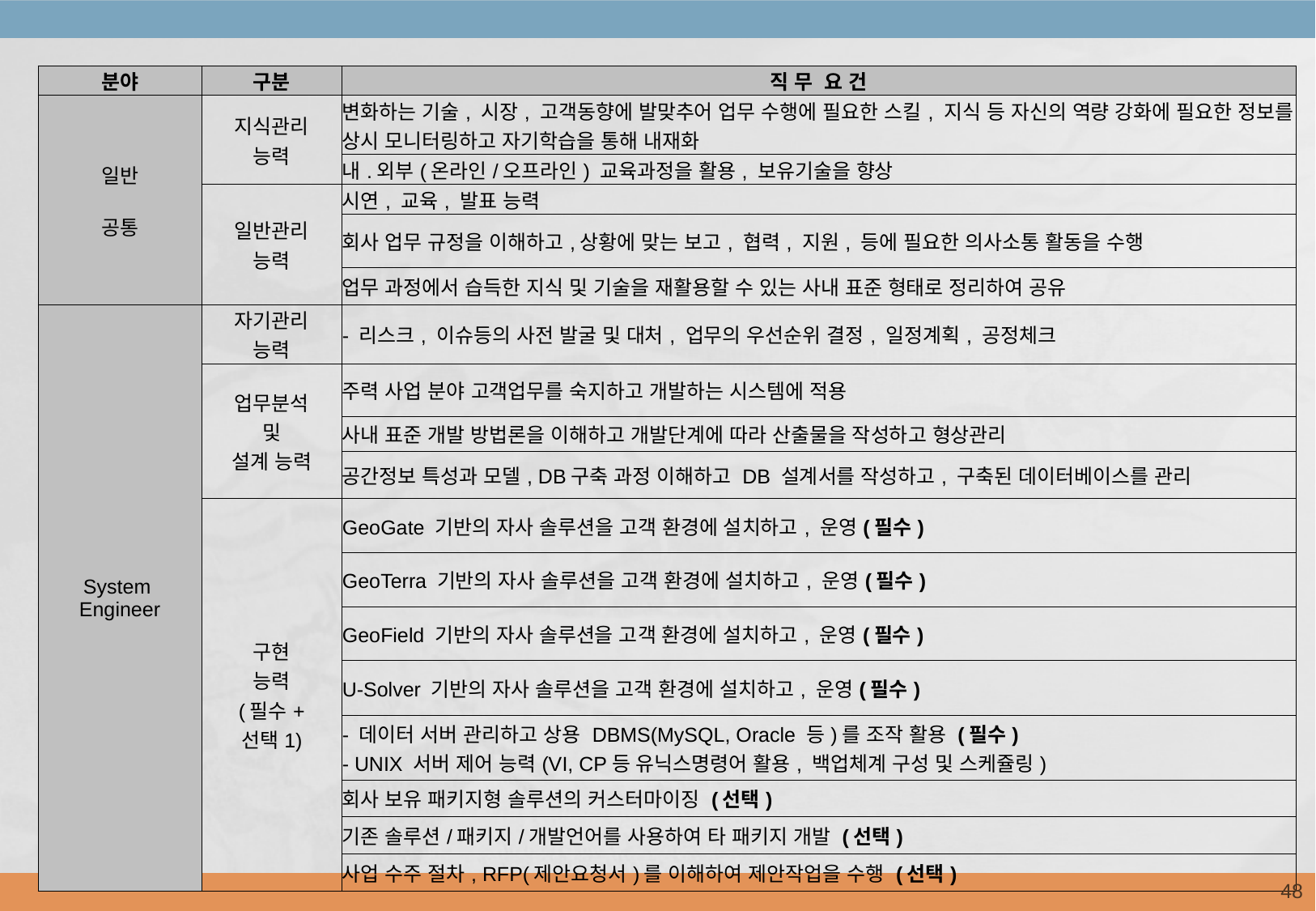

| 분야 | 구분 | 직 무 요 건 |
| --- | --- | --- |
| 일반 공통 | 지식관리 능력 | 변화하는 기술, 시장, 고객동향에 발맞추어 업무 수행에 필요한 스킬, 지식 등 자신의 역량 강화에 필요한 정보를 상시 모니터링하고 자기학습을 통해 내재화 |
|  |  | 내.외부(온라인/오프라인) 교육과정을 활용, 보유기술을 향상 |
|  | 일반관리 능력 | 시연, 교육, 발표 능력 |
|  |  | 회사 업무 규정을 이해하고,상황에 맞는 보고, 협력, 지원, 등에 필요한 의사소통 활동을 수행 |
|  |  | 업무 과정에서 습득한 지식 및 기술을 재활용할 수 있는 사내 표준 형태로 정리하여 공유 |
| System Engineer | 자기관리 능력 | - 리스크, 이슈등의 사전 발굴 및 대처, 업무의 우선순위 결정, 일정계획, 공정체크 |
|  | 업무분석 및 설계 능력 | 주력 사업 분야 고객업무를 숙지하고 개발하는 시스템에 적용 |
|  |  | 사내 표준 개발 방법론을 이해하고 개발단계에 따라 산출물을 작성하고 형상관리 |
|  |  | 공간정보 특성과 모델, DB구축 과정 이해하고 DB 설계서를 작성하고, 구축된 데이터베이스를 관리 |
|  | 구현 능력 (필수+ 선택1) | GeoGate 기반의 자사 솔루션을 고객 환경에 설치하고, 운영(필수) |
|  |  | GeoTerra 기반의 자사 솔루션을 고객 환경에 설치하고, 운영(필수) |
|  |  | GeoField 기반의 자사 솔루션을 고객 환경에 설치하고, 운영(필수) |
|  |  | U-Solver 기반의 자사 솔루션을 고객 환경에 설치하고, 운영(필수) |
|  |  | - 데이터 서버 관리하고 상용 DBMS(MySQL, Oracle 등)를 조작 활용 (필수) - UNIX 서버 제어 능력(VI, CP등 유닉스명령어 활용, 백업체계 구성 및 스케쥴링) |
|  |  | 회사 보유 패키지형 솔루션의 커스터마이징 (선택) |
|  |  | 기존 솔루션/패키지/개발언어를 사용하여 타 패키지 개발 (선택) |
|  |  | 사업 수주 절차, RFP(제안요청서)를 이해하여 제안작업을 수행 (선택) |
48